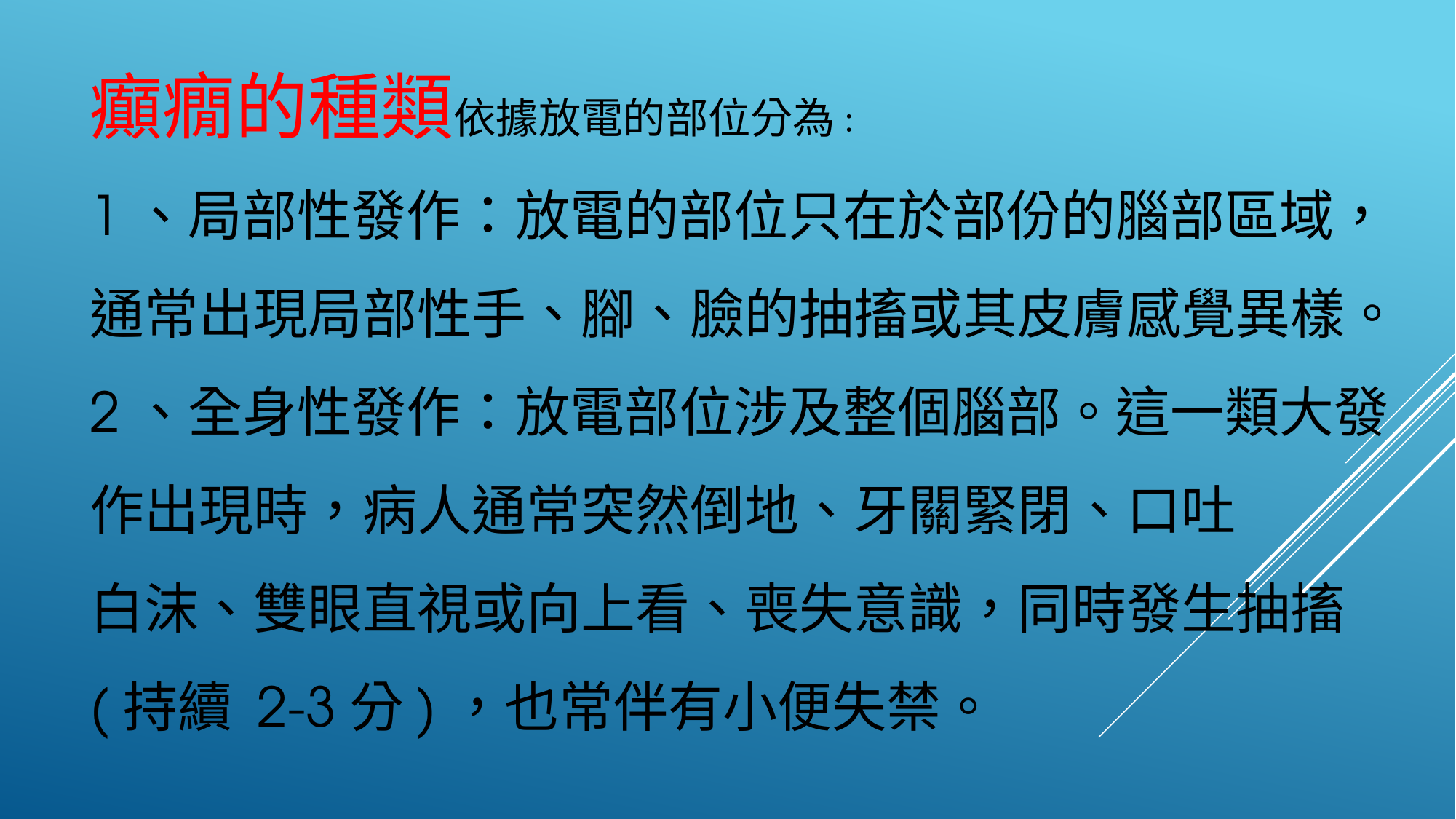

癲癇的種類依據放電的部位分為：
1、局部性發作：放電的部位只在於部份的腦部區域，通常出現局部性手、腳、臉的抽搐或其皮膚感覺異樣。
2、全身性發作：放電部位涉及整個腦部。這一類大發作出現時，病人通常突然倒地、牙關緊閉、口吐
白沫、雙眼直視或向上看、喪失意識，同時發生抽搐(持續 2-3分)，也常伴有小便失禁。